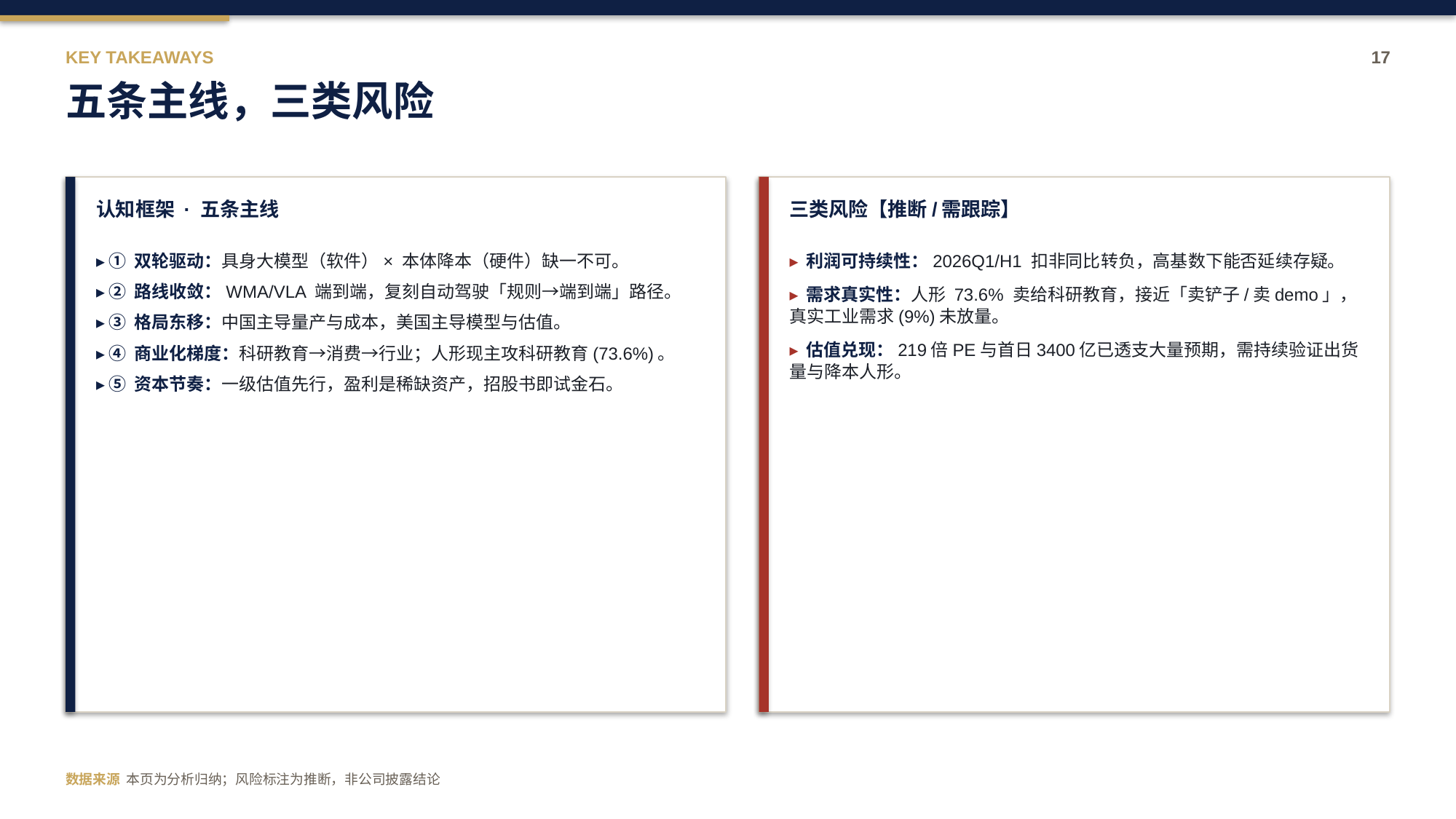

KEY TAKEAWAYS
17
五条主线，三类风险

认知框架 · 五条主线
三类风险【推断/需跟踪】
▸ ① 双轮驱动：具身大模型（软件）× 本体降本（硬件）缺一不可。
▸ ② 路线收敛：WMA/VLA 端到端，复刻自动驾驶「规则→端到端」路径。
▸ ③ 格局东移：中国主导量产与成本，美国主导模型与估值。
▸ ④ 商业化梯度：科研教育→消费→行业；人形现主攻科研教育(73.6%)。
▸ ⑤ 资本节奏：一级估值先行，盈利是稀缺资产，招股书即试金石。
▸ 利润可持续性：2026Q1/H1 扣非同比转负，高基数下能否延续存疑。
▸ 需求真实性：人形 73.6% 卖给科研教育，接近「卖铲子/卖demo」，真实工业需求(9%)未放量。
▸ 估值兑现：219倍PE与首日3400亿已透支大量预期，需持续验证出货量与降本人形。
数据来源  本页为分析归纳；风险标注为推断，非公司披露结论